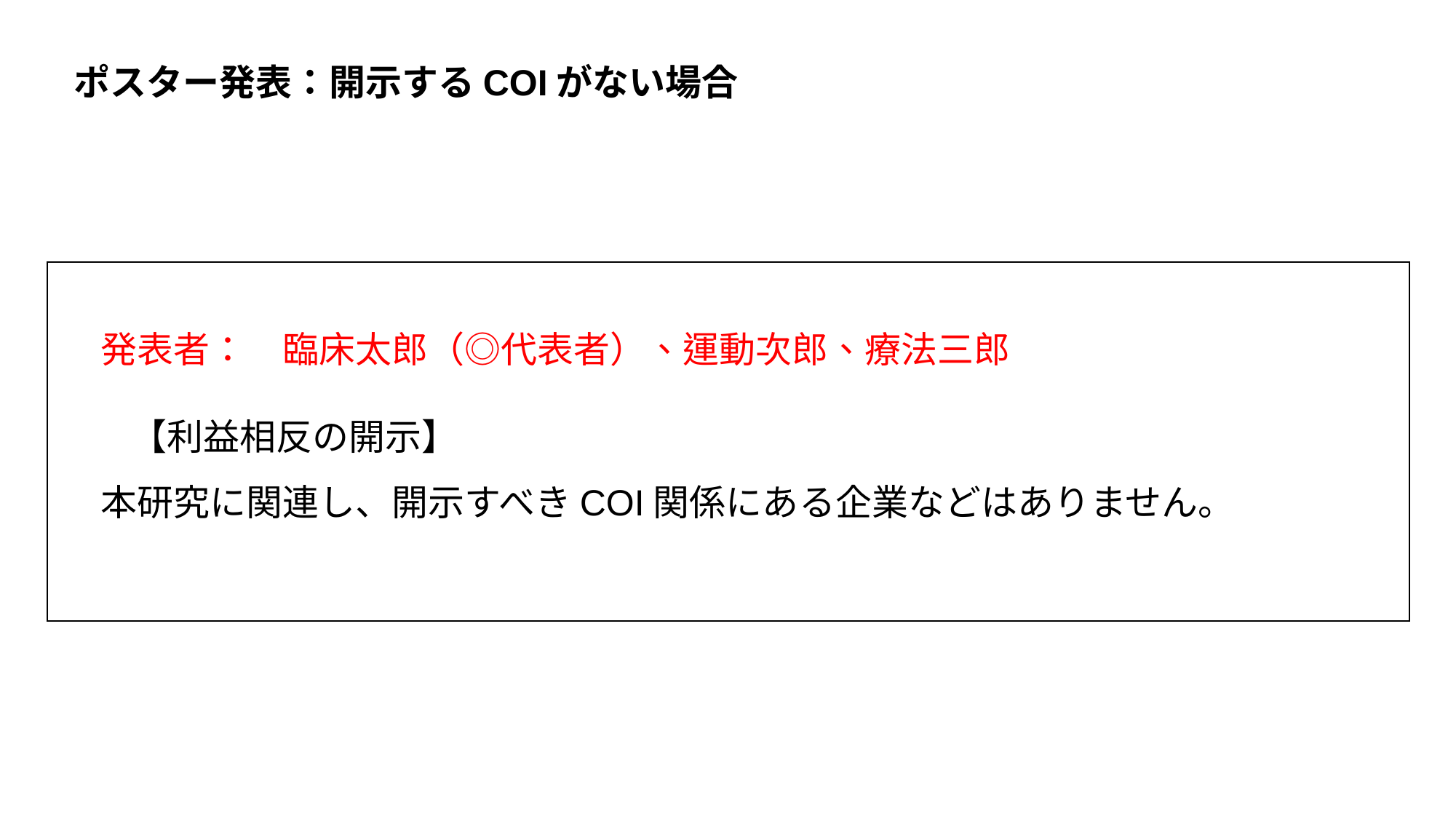

ポスター発表：開示するCOIがない場合
発表者：　臨床太郎（◎代表者）、運動次郎、療法三郎
　　【利益相反の開示】
本研究に関連し、開示すべきCOI関係にある企業などはありません。